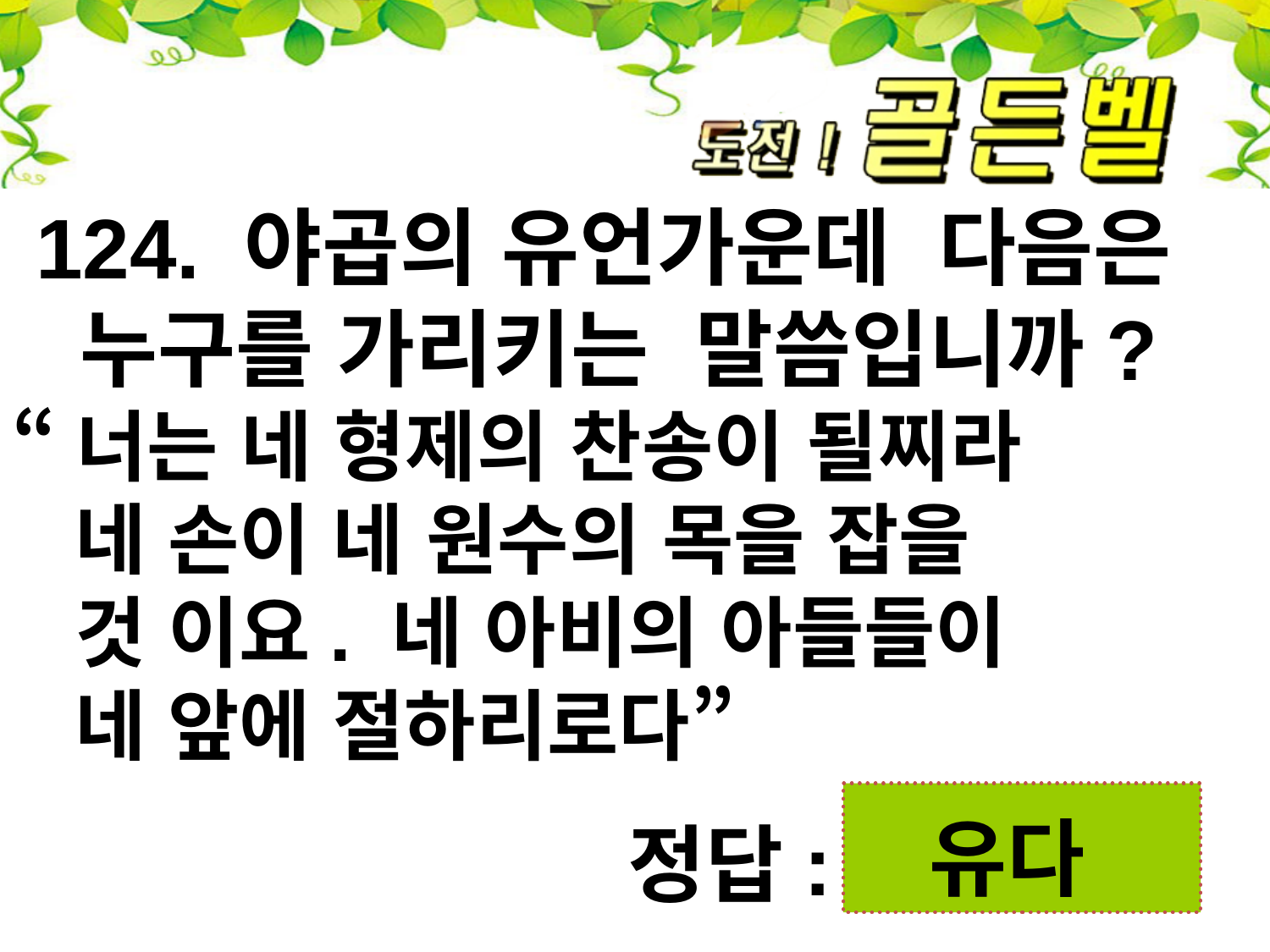

124. 야곱의 유언가운데  다음은
  누구를 가리키는  말씀입니까?
“너는 네 형제의 찬송이 될찌라
  네 손이 네 원수의 목을 잡을
  것 이요. 네 아비의 아들들이
  네 앞에 절하리로다”
  유다
정답: